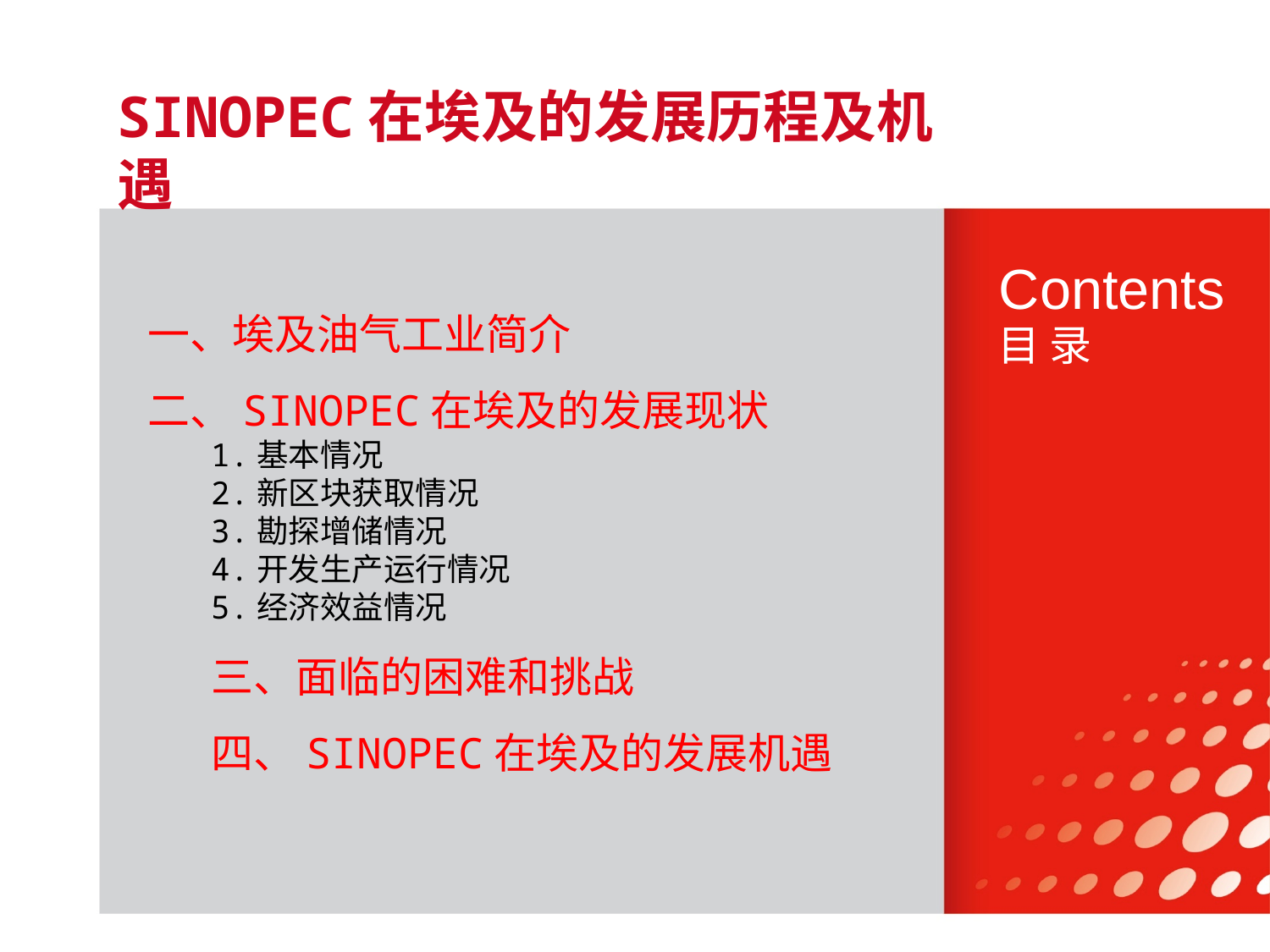

SINOPEC在埃及的发展历程及机遇
Contents
一、埃及油气工业简介
二、SINOPEC在埃及的发展现状
1.基本情况
2.新区块获取情况
3.勘探增储情况
4.开发生产运行情况
5.经济效益情况
三、面临的困难和挑战
四、SINOPEC在埃及的发展机遇
目 录